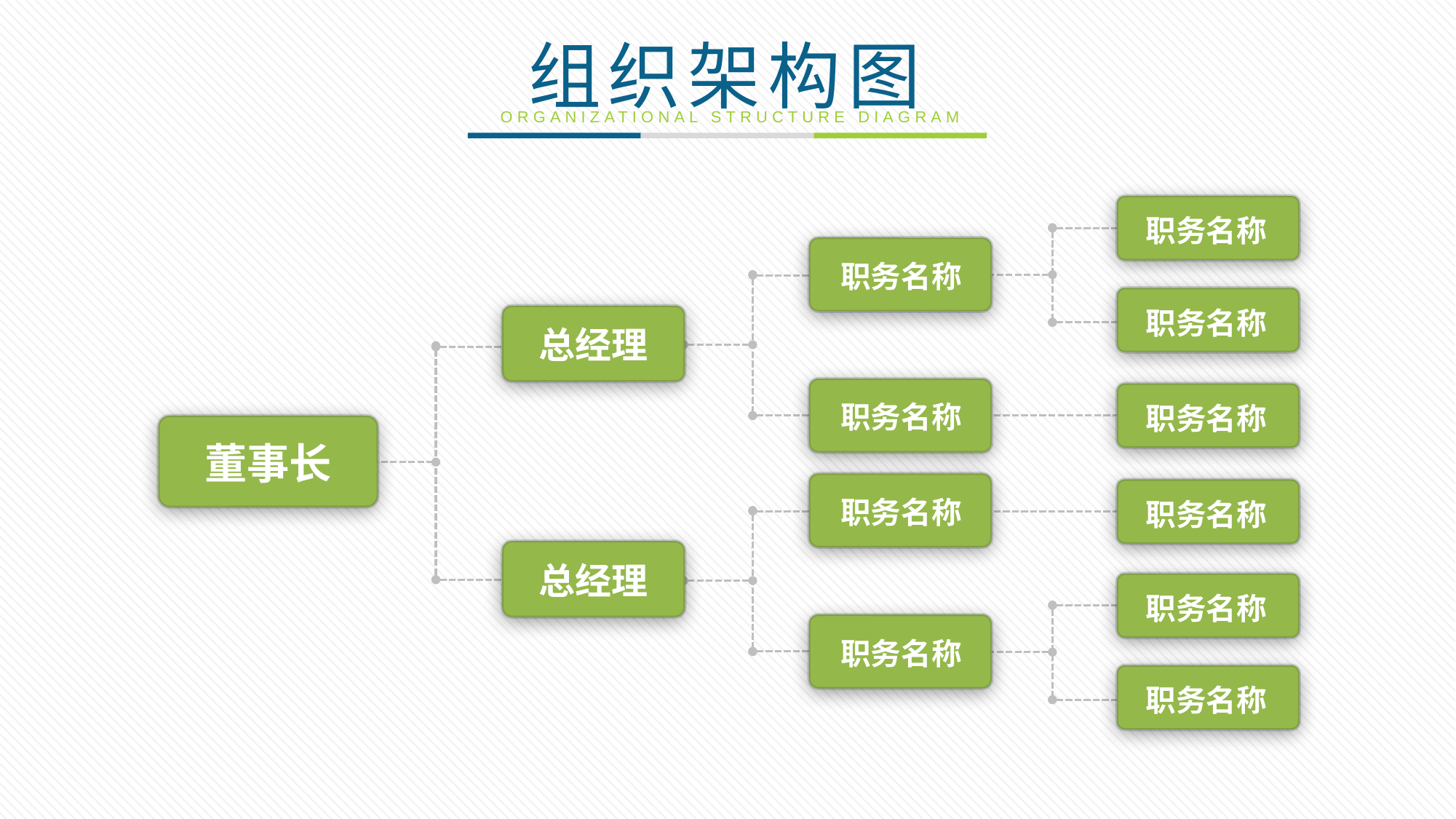

职务名称

职务名称

职务名称

总经理

职务名称

职务名称

董事长

职务名称

职务名称

总经理

职务名称

职务名称

职务名称